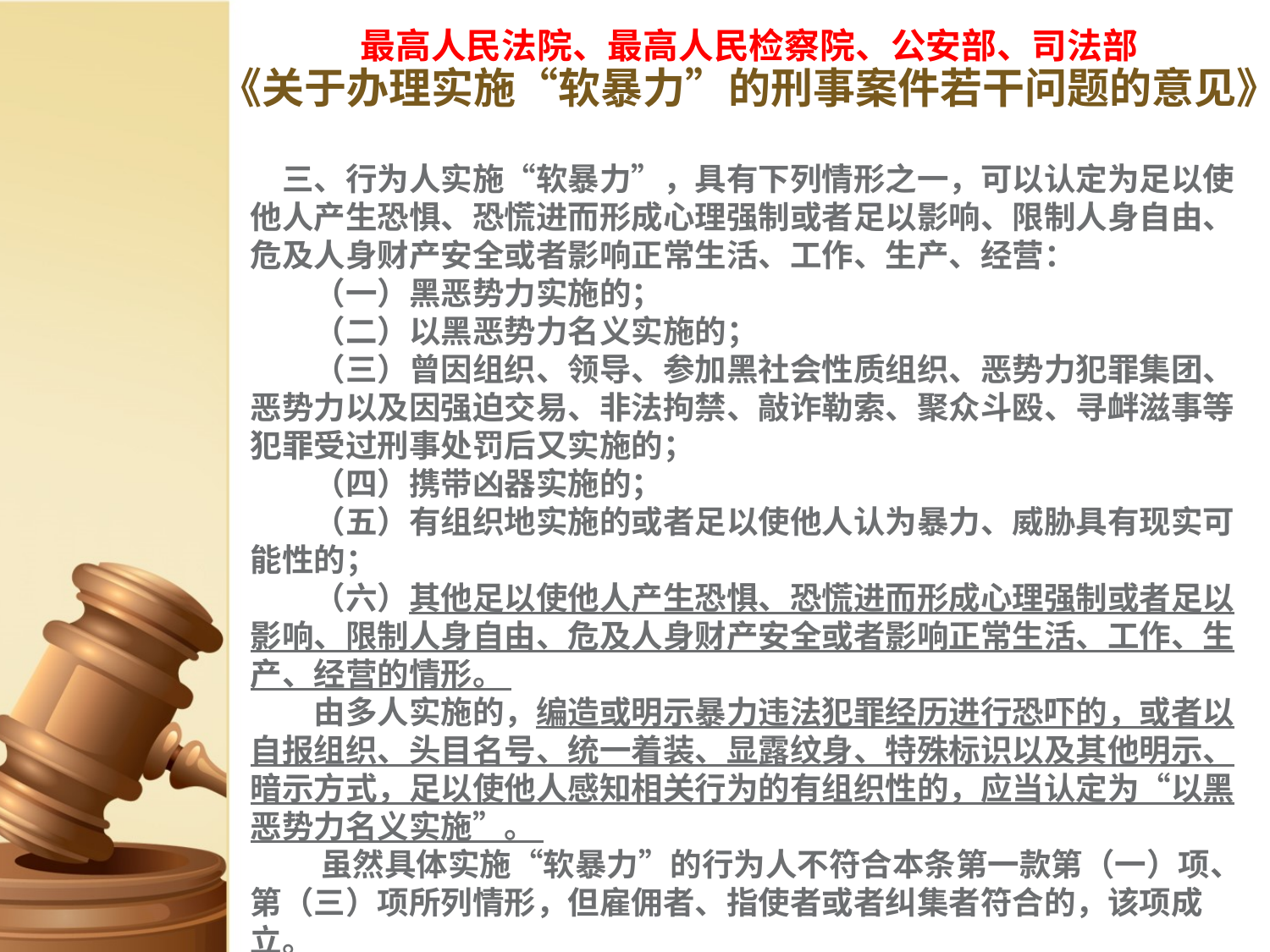

# 最高人民法院、最高人民检察院、公安部、司法部 《关于办理实施“软暴力”的刑事案件若干问题的意见》
　三、行为人实施“软暴力”，具有下列情形之一，可以认定为足以使他人产生恐惧、恐慌进而形成心理强制或者足以影响、限制人身自由、危及人身财产安全或者影响正常生活、工作、生产、经营：
　　（一）黑恶势力实施的；
　　（二）以黑恶势力名义实施的；
　　（三）曾因组织、领导、参加黑社会性质组织、恶势力犯罪集团、恶势力以及因强迫交易、非法拘禁、敲诈勒索、聚众斗殴、寻衅滋事等犯罪受过刑事处罚后又实施的；
　　（四）携带凶器实施的；
　　（五）有组织地实施的或者足以使他人认为暴力、威胁具有现实可能性的；
　　（六）其他足以使他人产生恐惧、恐慌进而形成心理强制或者足以影响、限制人身自由、危及人身财产安全或者影响正常生活、工作、生产、经营的情形。
　　由多人实施的，编造或明示暴力违法犯罪经历进行恐吓的，或者以自报组织、头目名号、统一着装、显露纹身、特殊标识以及其他明示、暗示方式，足以使他人感知相关行为的有组织性的，应当认定为“以黑恶势力名义实施”。
　 　虽然具体实施“软暴力”的行为人不符合本条第一款第（一）项、第（三）项所列情形，但雇佣者、指使者或者纠集者符合的，该项成立。